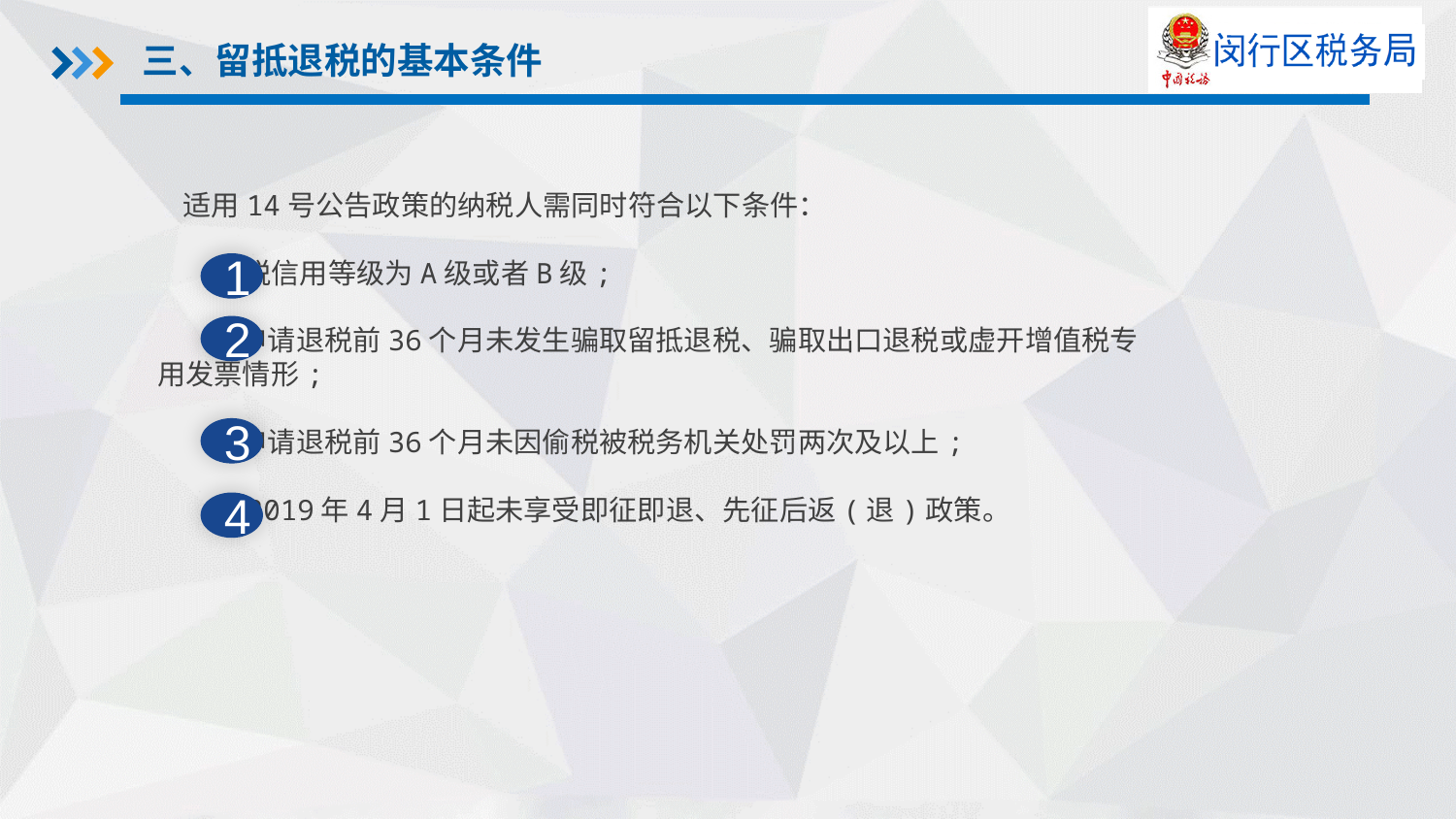

三、留抵退税的基本条件

   适用14号公告政策的纳税人需同时符合以下条件：

        纳税信用等级为A级或者B级;

　　    申请退税前36个月未发生骗取留抵退税、骗取出口退税或虚开增值税专用发票情形;

　　    申请退税前36个月未因偷税被税务机关处罚两次及以上;

　　    2019年4月1日起未享受即征即退、先征后返(退)政策。
1
2
3
4